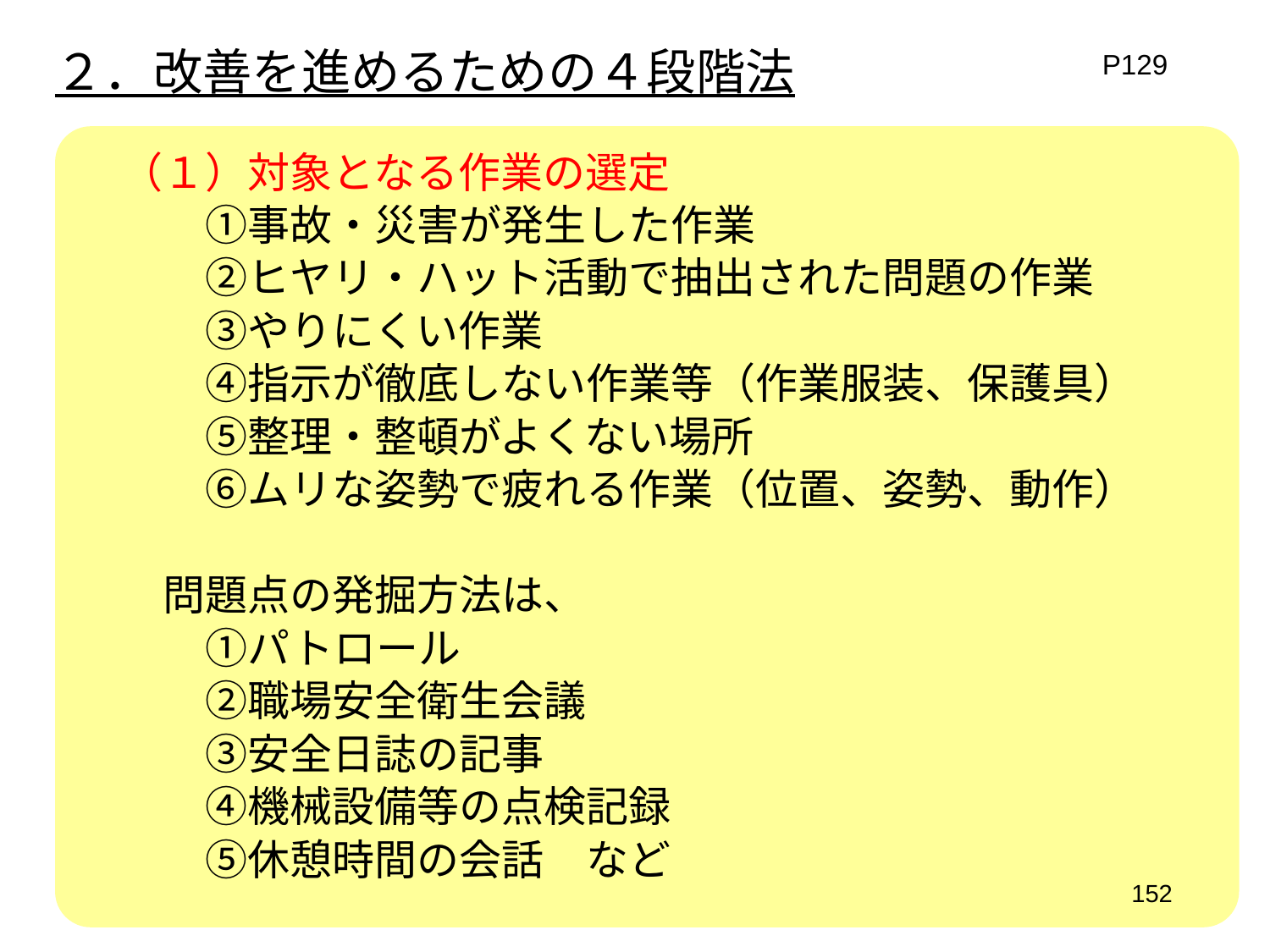

２．改善を進めるための４段階法
P129
　（１）対象となる作業の選定
　　　①事故・災害が発生した作業
　　　②ヒヤリ・ハット活動で抽出された問題の作業
　　　③やりにくい作業
　　　④指示が徹底しない作業等（作業服装、保護具）
　　　⑤整理・整頓がよくない場所
　　　⑥ムリな姿勢で疲れる作業（位置、姿勢、動作）

　　問題点の発掘方法は、
　　　①パトロール
　　　②職場安全衛生会議
　　　③安全日誌の記事
　　　④機械設備等の点検記録
　　　⑤休憩時間の会話　など
152